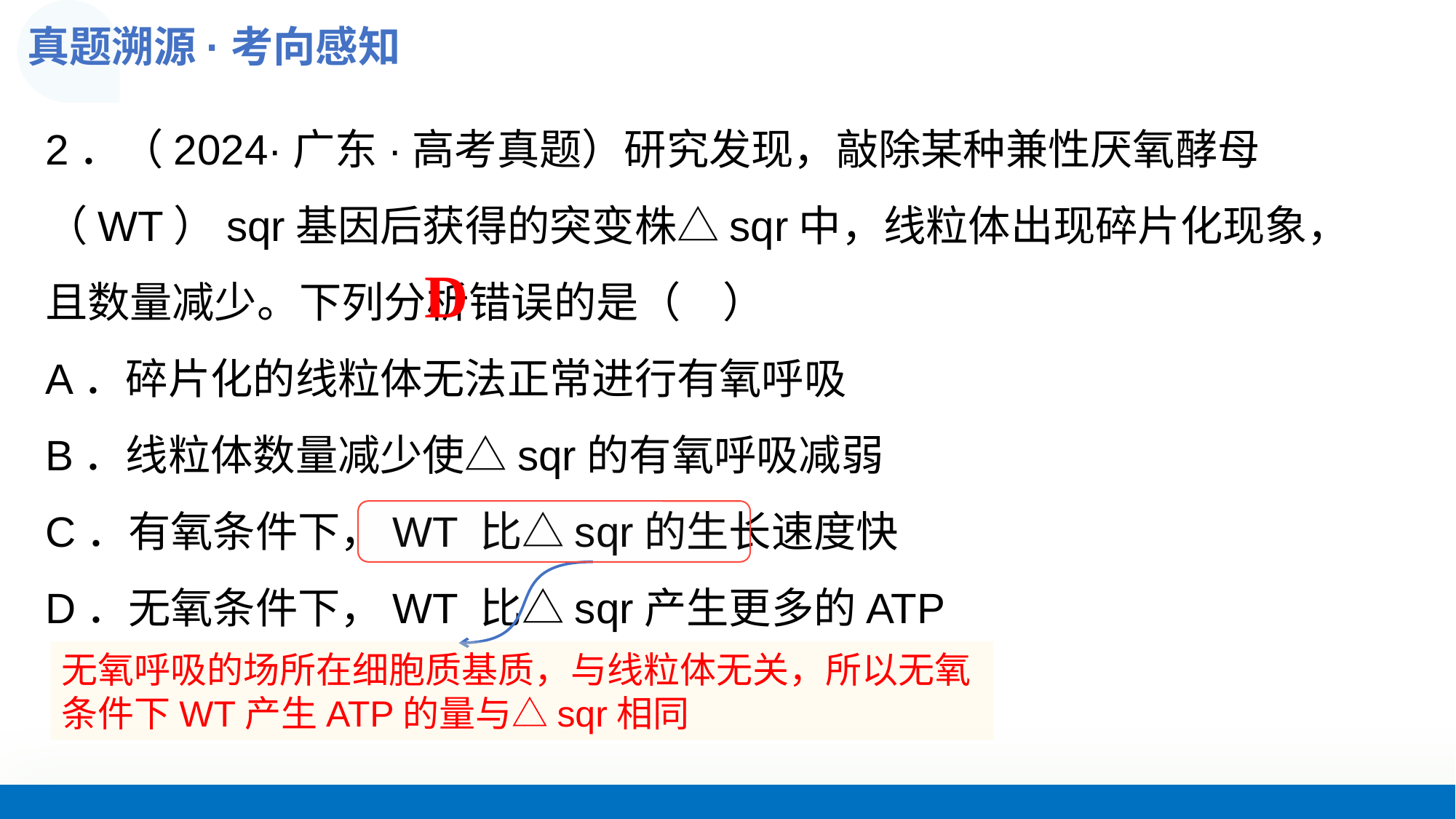

真题溯源·考向感知
2．（2024·广东·高考真题）研究发现，敲除某种兼性厌氧酵母（WT）sqr基因后获得的突变株△sqr中，线粒体出现碎片化现象，且数量减少。下列分析错误的是（　）
A．碎片化的线粒体无法正常进行有氧呼吸
B．线粒体数量减少使△sqr的有氧呼吸减弱
C．有氧条件下，WT 比△sqr的生长速度快
D．无氧条件下，WT 比△sqr产生更多的ATP
D

无氧呼吸的场所在细胞质基质，与线粒体无关，所以无氧条件下WT产生ATP的量与△sqr相同